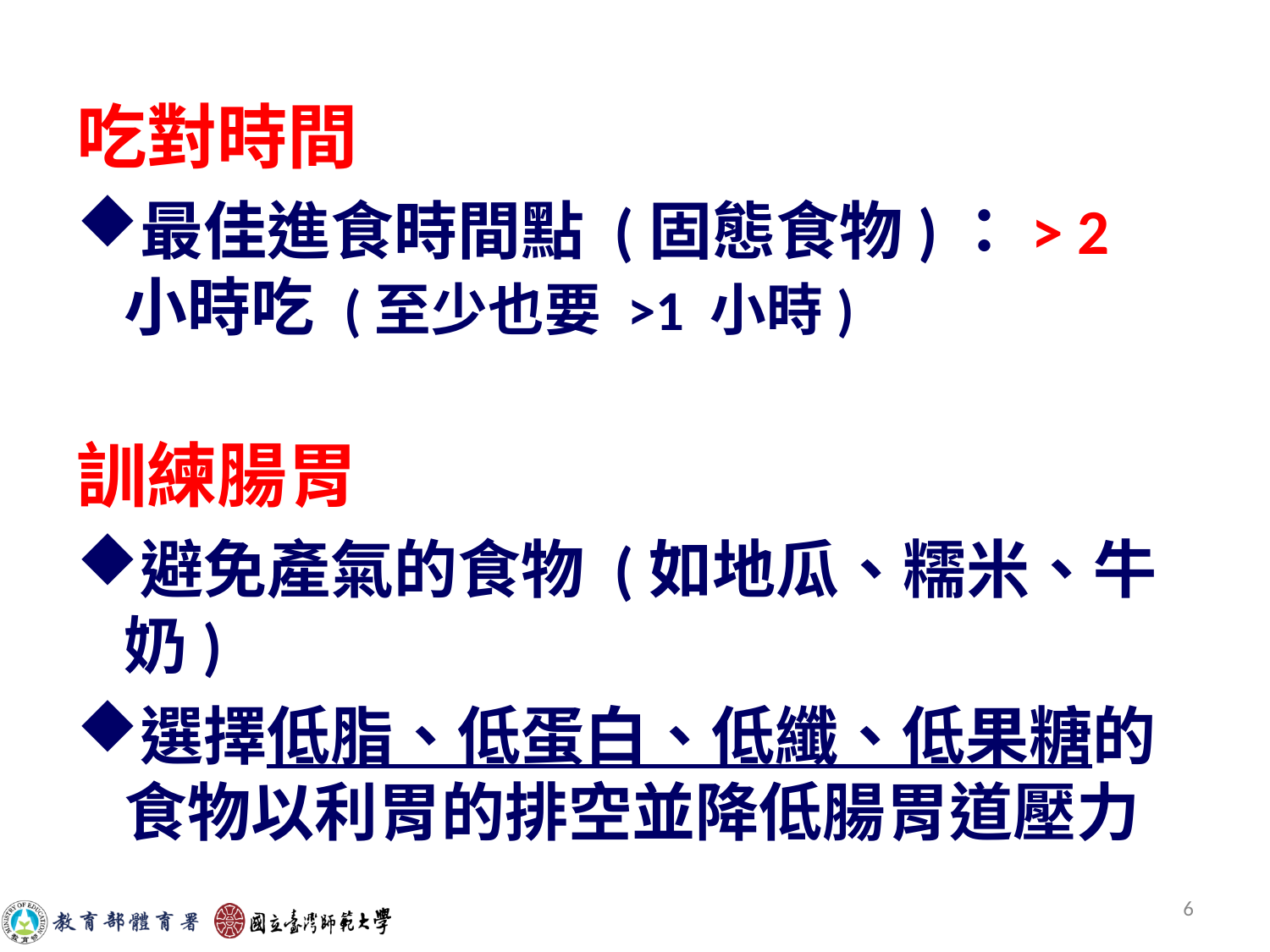

吃對時間
最佳進食時間點 (固態食物)：> 2 小時吃 (至少也要 >1 小時)

訓練腸胃
避免產氣的食物 (如地瓜、糯米、牛奶)
選擇低脂、低蛋白、低纖、低果糖的食物以利胃的排空並降低腸胃道壓力

6